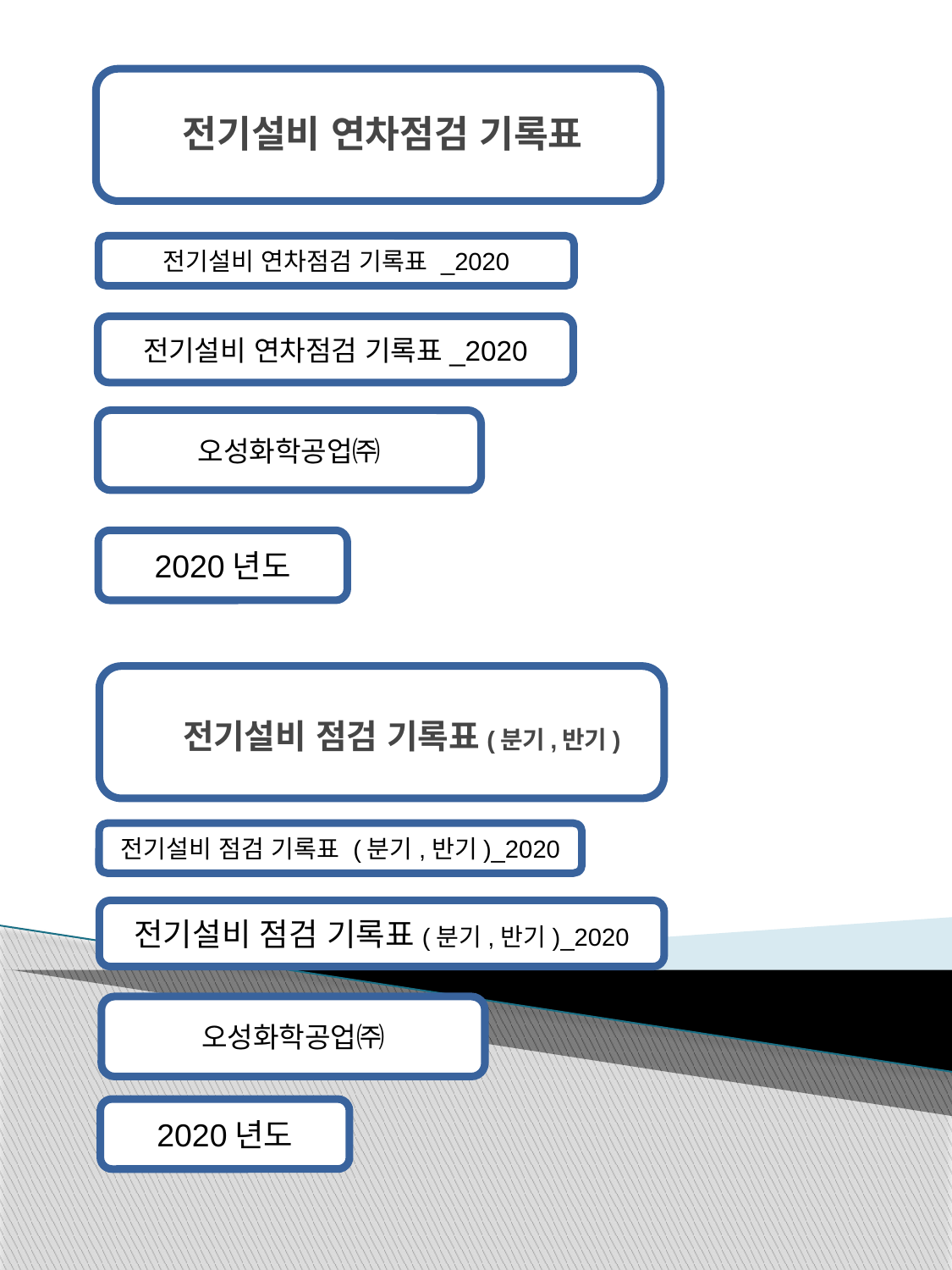

전기설비 연차점검 기록표
전기설비 연차점검 기록표 _2020
전기설비 연차점검 기록표_2020
오성화학공업㈜

2020년도

전기설비 점검 기록표(분기,반기)
전기설비 점검 기록표 (분기,반기)_2020
전기설비 점검 기록표(분기,반기)_2020
오성화학공업㈜

2020년도